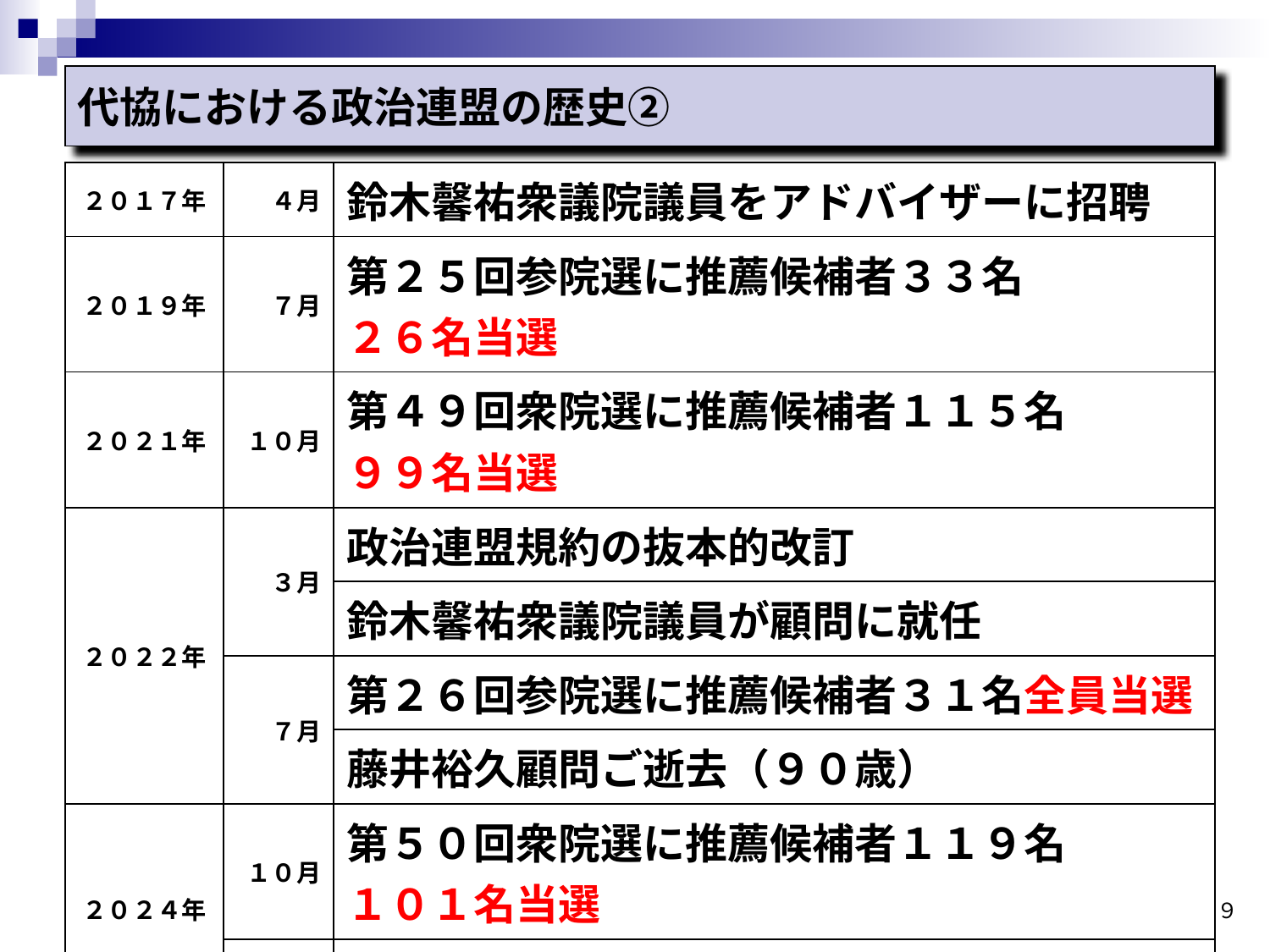

代協における政治連盟の歴史②
| ２０１７年 | ４月 | 鈴木馨祐衆議院議員をアドバイザーに招聘 |
| --- | --- | --- |
| ２０１９年 | ７月 | 第２５回参院選に推薦候補者３３名 ２６名当選 |
| ２０２１年 | １０月 | 第４９回衆院選に推薦候補者１１５名 ９９名当選 |
| ２０２２年 | ３月 | 政治連盟規約の抜本的改訂 |
|  |  | 鈴木馨祐衆議院議員が顧問に就任 |
|  | ７月 | 第２６回参院選に推薦候補者３１名全員当選 |
|  |  | 藤井裕久顧問ご逝去（９０歳） |
| ２０２４年 | １０月 | 第５０回衆院選に推薦候補者１１９名 １０１名当選 |
|  | １１月 | 鈴木馨祐顧問法務大臣就任（顧問辞任） |
９